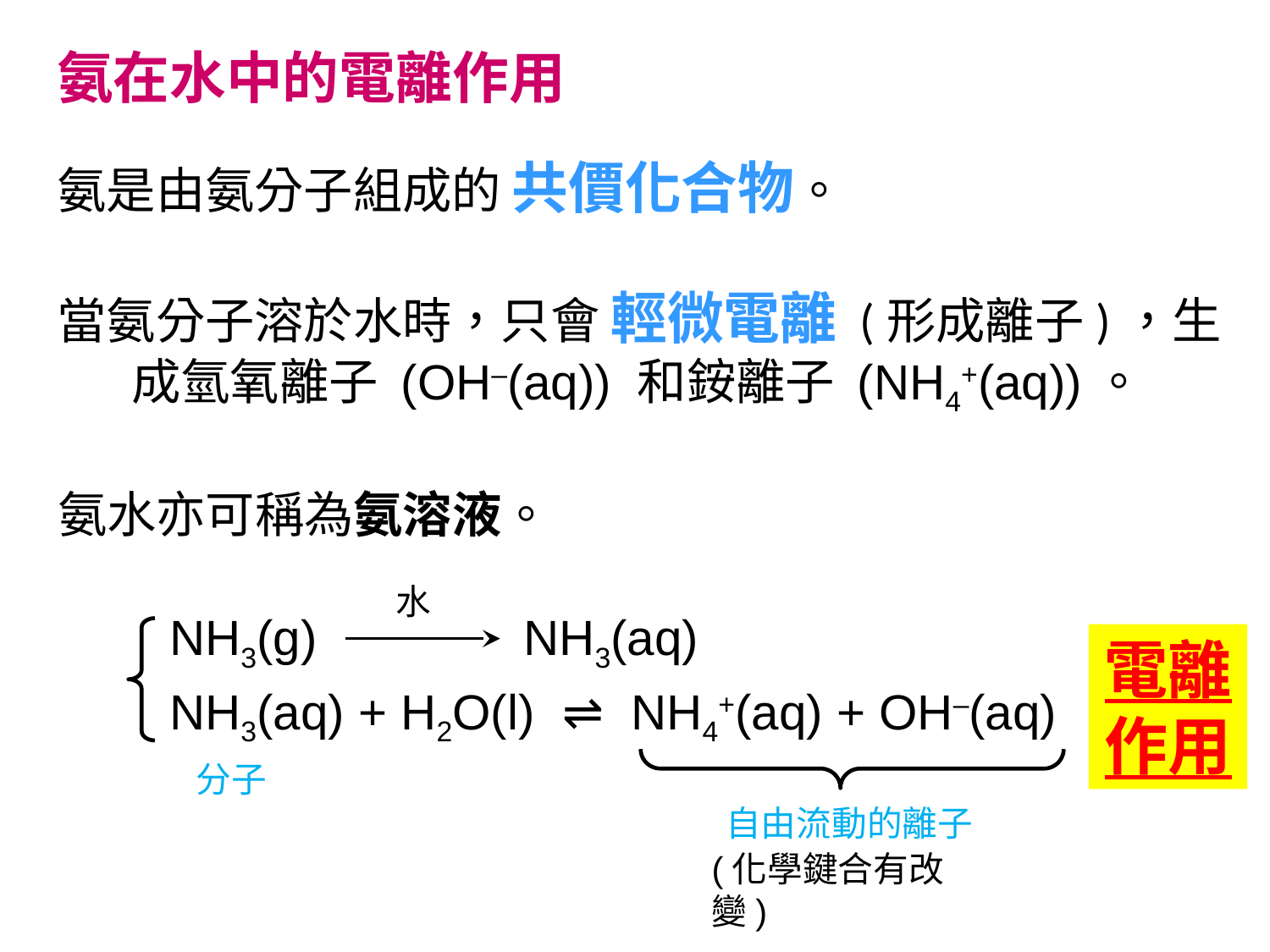

氨在水中的電離作用
氨是由氨分子組成的 共價化合物。
當氨分子溶於水時，只會 輕微電離 (形成離子)，生成氫氧離子 (OH–(aq)) 和銨離子 (NH4+(aq))。
氨水亦可稱為氨溶液。

水
NH3(g)               NH3(aq)

電離作用
NH3(aq) + H2O(l)  ⇌  NH4+(aq) + OH–(aq)
分子
自由流動的離子
(化學鍵合有改變)